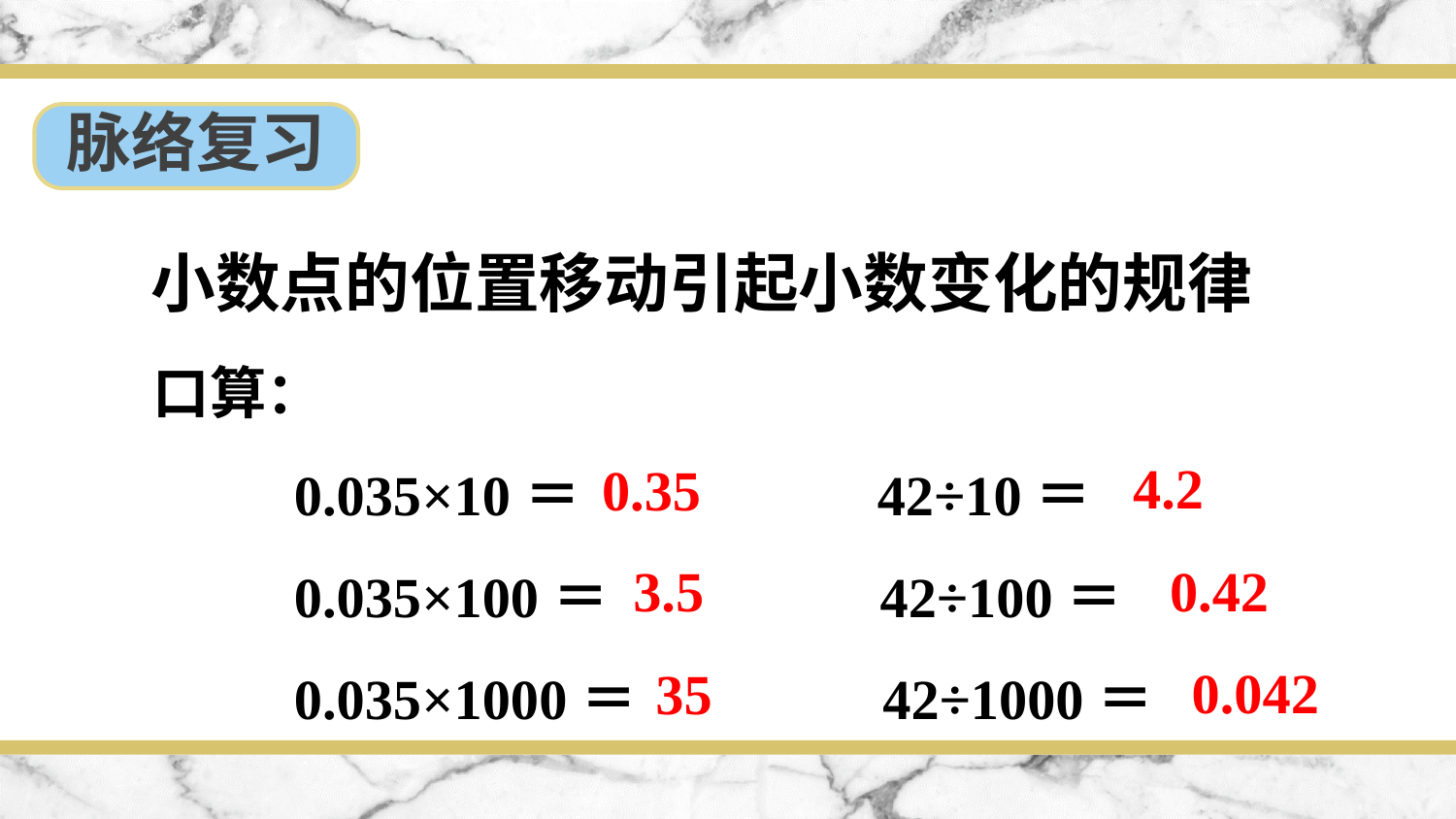

脉络复习

小数点的位置移动引起小数变化的规律
口算：
          0.035×10＝                      42÷10＝
          0.035×100＝                    42÷100＝
          0.035×1000＝                  42÷1000＝
4.2
0.35
3.5
0.42
0.042
35